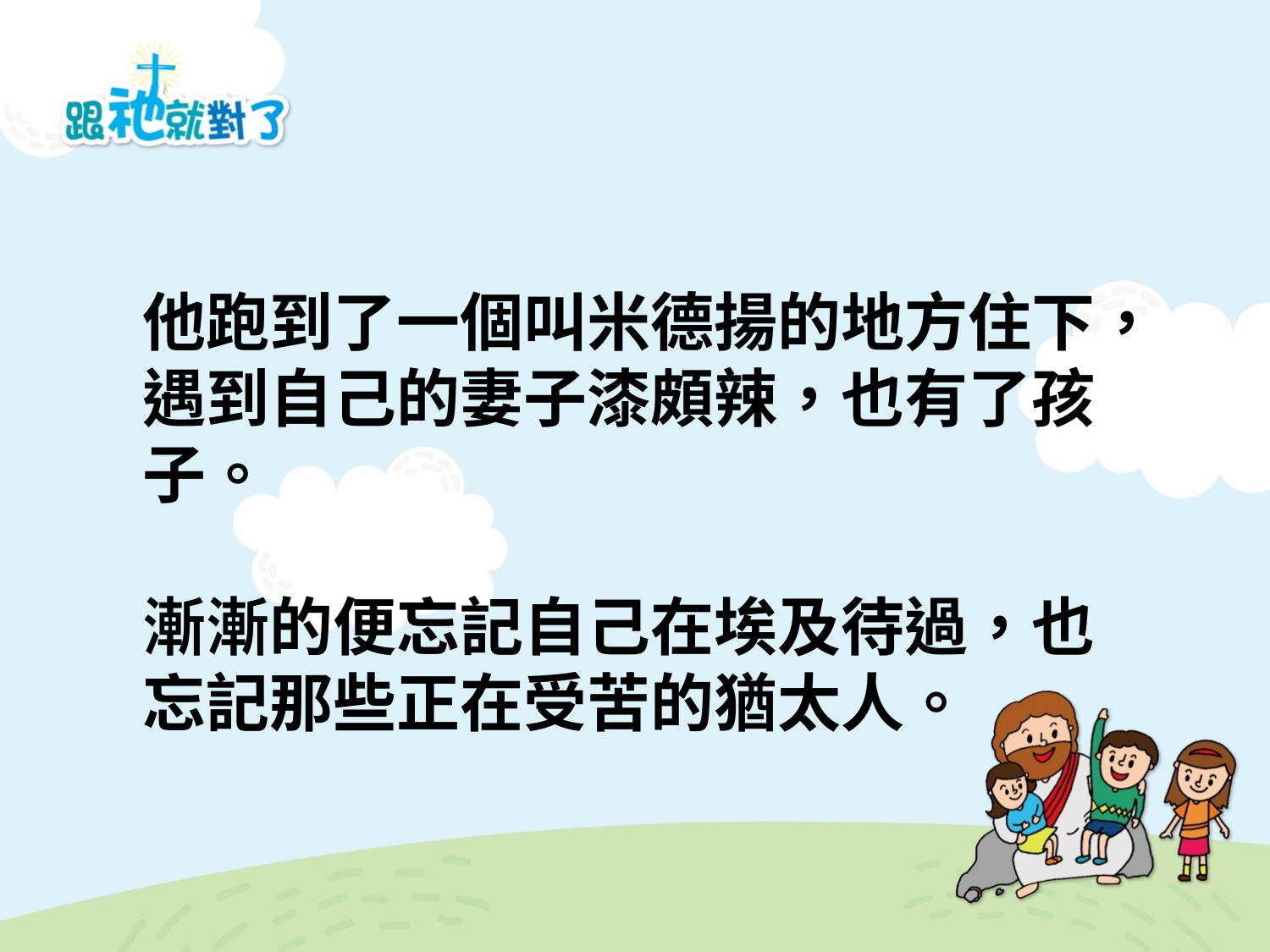

他跑到了一個叫米德揚的地方住下，遇到自己的妻子漆頗辣，也有了孩子。

漸漸的便忘記自己在埃及待過，也忘記那些正在受苦的猶太人。